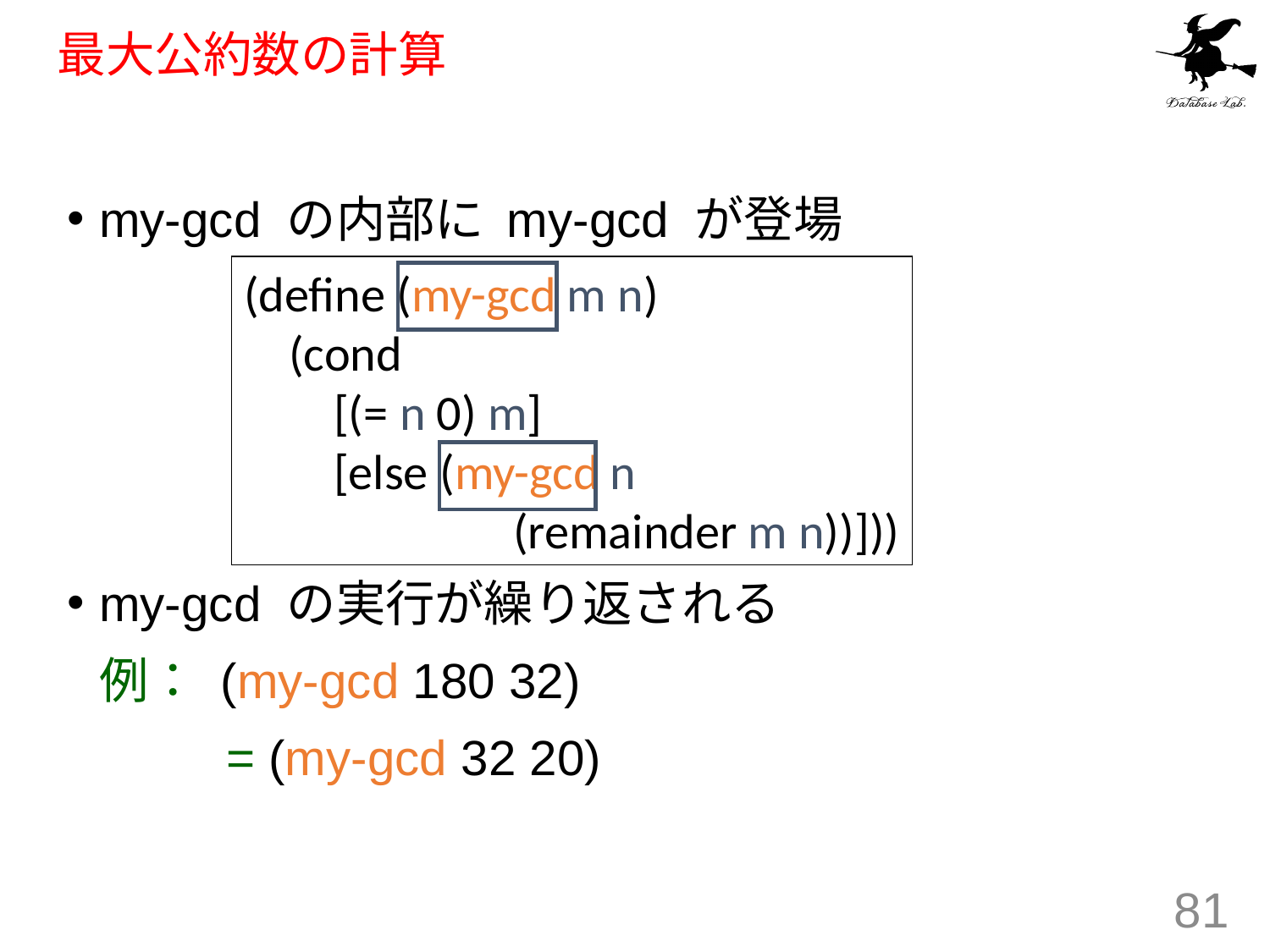

# 最大公約数の計算
my-gcd の内部に my-gcd が登場

my-gcd の実行が繰り返される
	例： (my-gcd 180 32)
		= (my-gcd 32 20)
(define (my-gcd m n)
    (cond
        [(= n 0) m]
        [else (my-gcd n
                        (remainder m n))]))

81